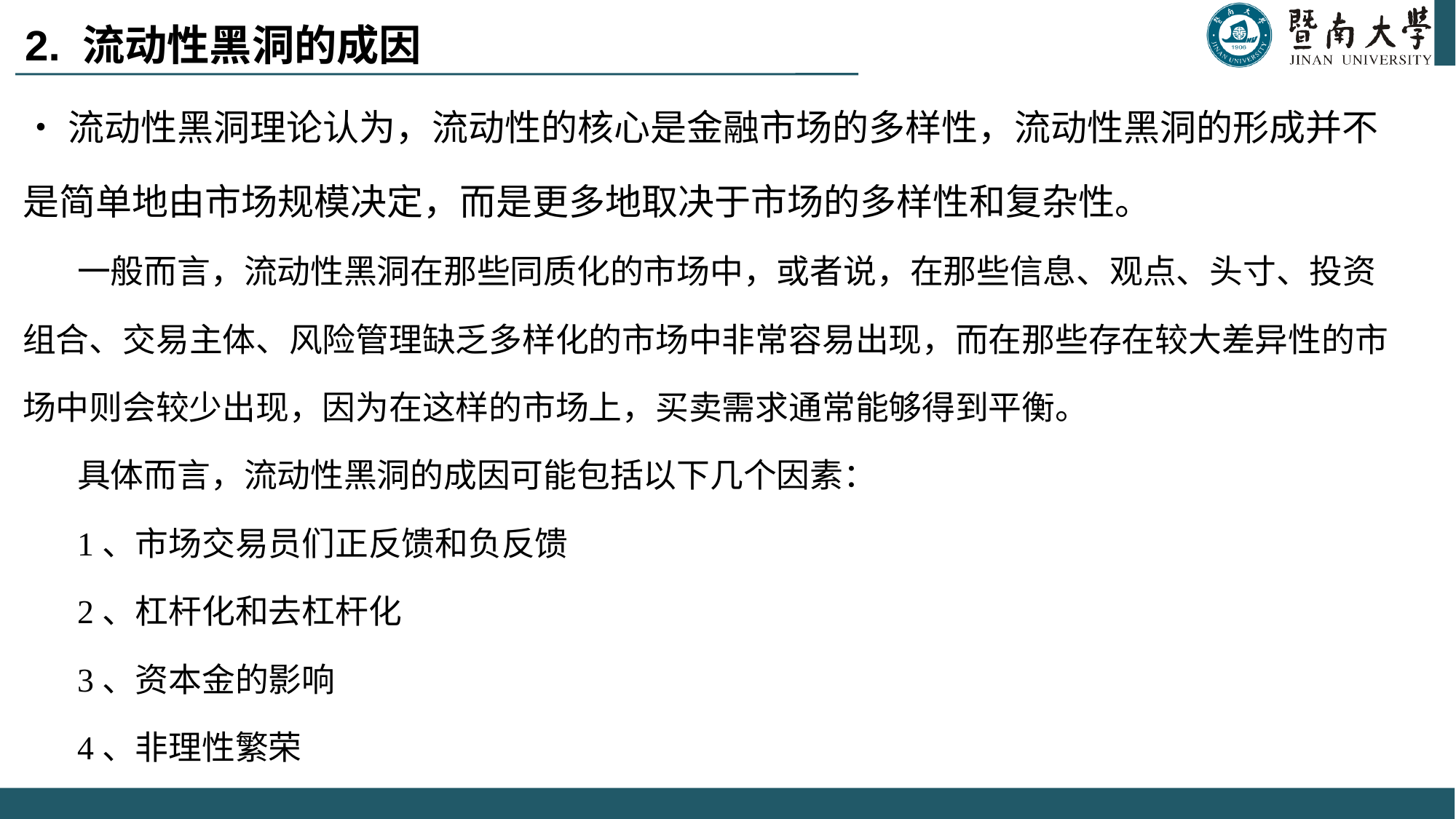

# 2. 流动性黑洞的成因

•流动性黑洞理论认为，流动性的核心是金融市场的多样性，流动性黑洞的形成并不是简单地由市场规模决定，而是更多地取决于市场的多样性和复杂性。
一般而言，流动性黑洞在那些同质化的市场中，或者说，在那些信息、观点、头寸、投资组合、交易主体、风险管理缺乏多样化的市场中非常容易出现，而在那些存在较大差异性的市场中则会较少出现，因为在这样的市场上，买卖需求通常能够得到平衡。
具体而言，流动性黑洞的成因可能包括以下几个因素：
1、市场交易员们正反馈和负反馈
2、杠杆化和去杠杆化
3、资本金的影响
4、非理性繁荣